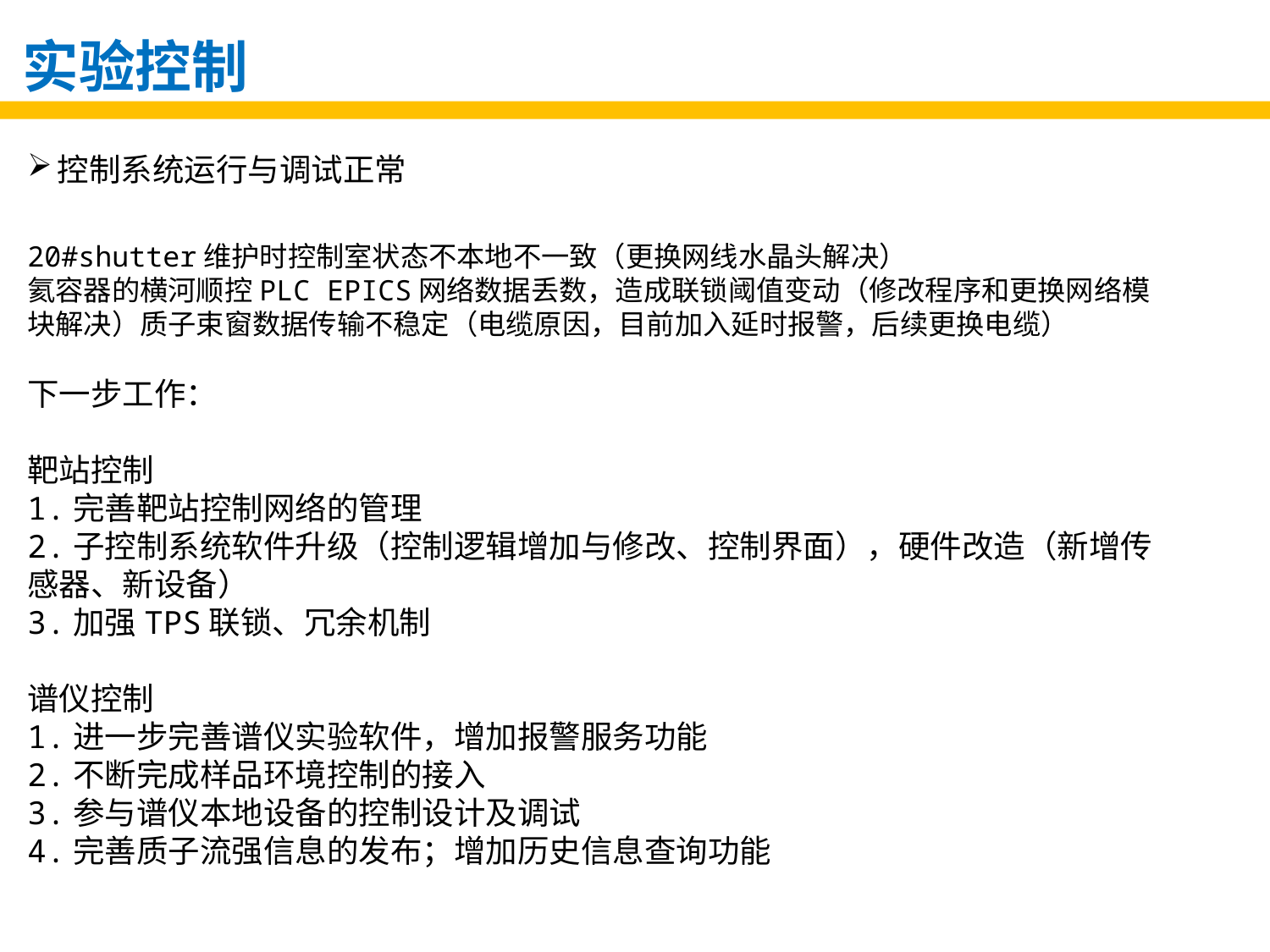

实验控制

控制系统运行与调试正常

20#shutter维护时控制室状态不本地不一致（更换网线水晶头解决）
氦容器的横河顺控PLC EPICS网络数据丢数，造成联锁阈值变动（修改程序和更换网络模块解决）质子束窗数据传输不稳定（电缆原因，目前加入延时报警，后续更换电缆）

下一步工作：

靶站控制
1.完善靶站控制网络的管理
2.子控制系统软件升级（控制逻辑增加与修改、控制界面），硬件改造（新增传感器、新设备）
3.加强TPS联锁、冗余机制

谱仪控制
1.进一步完善谱仪实验软件，增加报警服务功能
2.不断完成样品环境控制的接入
3.参与谱仪本地设备的控制设计及调试
4.完善质子流强信息的发布；增加历史信息查询功能